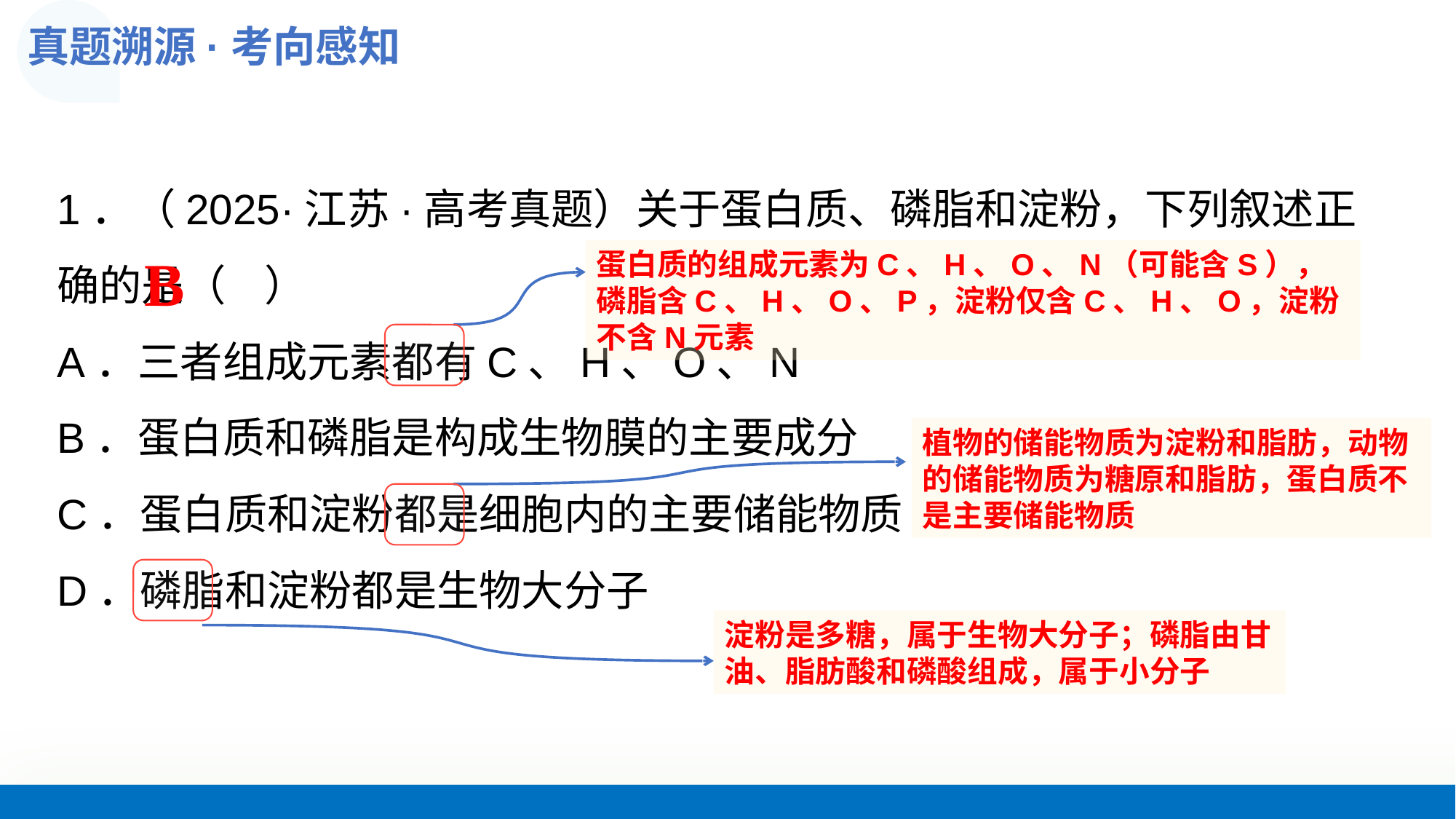

真题溯源·考向感知
1．（2025·江苏·高考真题）关于蛋白质、磷脂和淀粉，下列叙述正确的是（    ）
A．三者组成元素都有C、H、O、N
B．蛋白质和磷脂是构成生物膜的主要成分
C．蛋白质和淀粉都是细胞内的主要储能物质
D．磷脂和淀粉都是生物大分子
B
蛋白质的组成元素为C、H、O、N（可能含S），磷脂含C、H、O、P，淀粉仅含C、H、O，淀粉不含N元素

植物的储能物质为淀粉和脂肪，动物的储能物质为糖原和脂肪，蛋白质不是主要储能物质

淀粉是多糖，属于生物大分子；磷脂由甘油、脂肪酸和磷酸组成，属于小分子